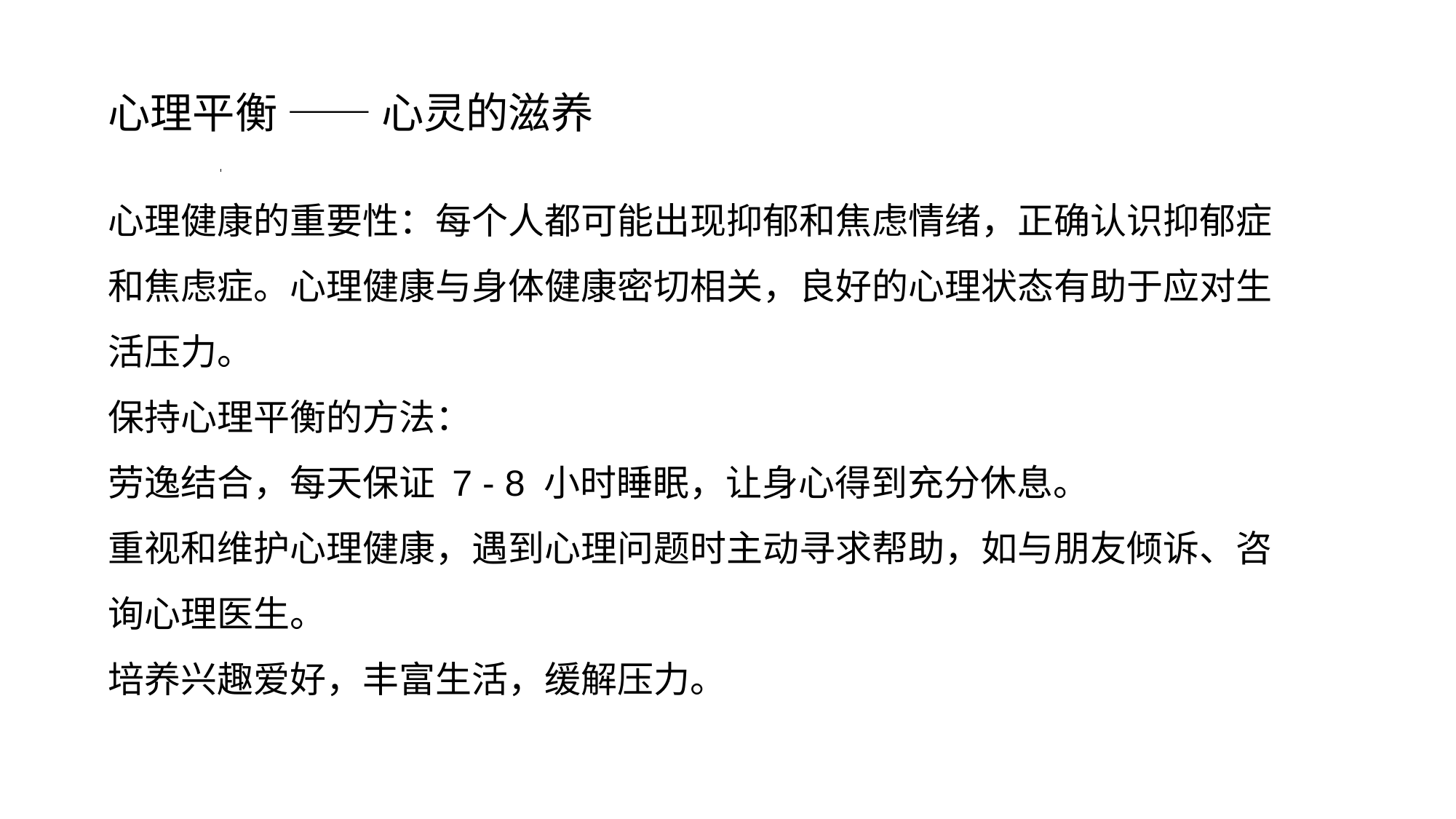

心理平衡 —— 心灵的滋养
心理健康的重要性：每个人都可能出现抑郁和焦虑情绪，正确认识抑郁症和焦虑症。心理健康与身体健康密切相关，良好的心理状态有助于应对生活压力。​
保持心理平衡的方法：​
劳逸结合，每天保证 7 - 8 小时睡眠，让身心得到充分休息。​
重视和维护心理健康，遇到心理问题时主动寻求帮助，如与朋友倾诉、咨询心理医生。​
培养兴趣爱好，丰富生活，缓解压力。